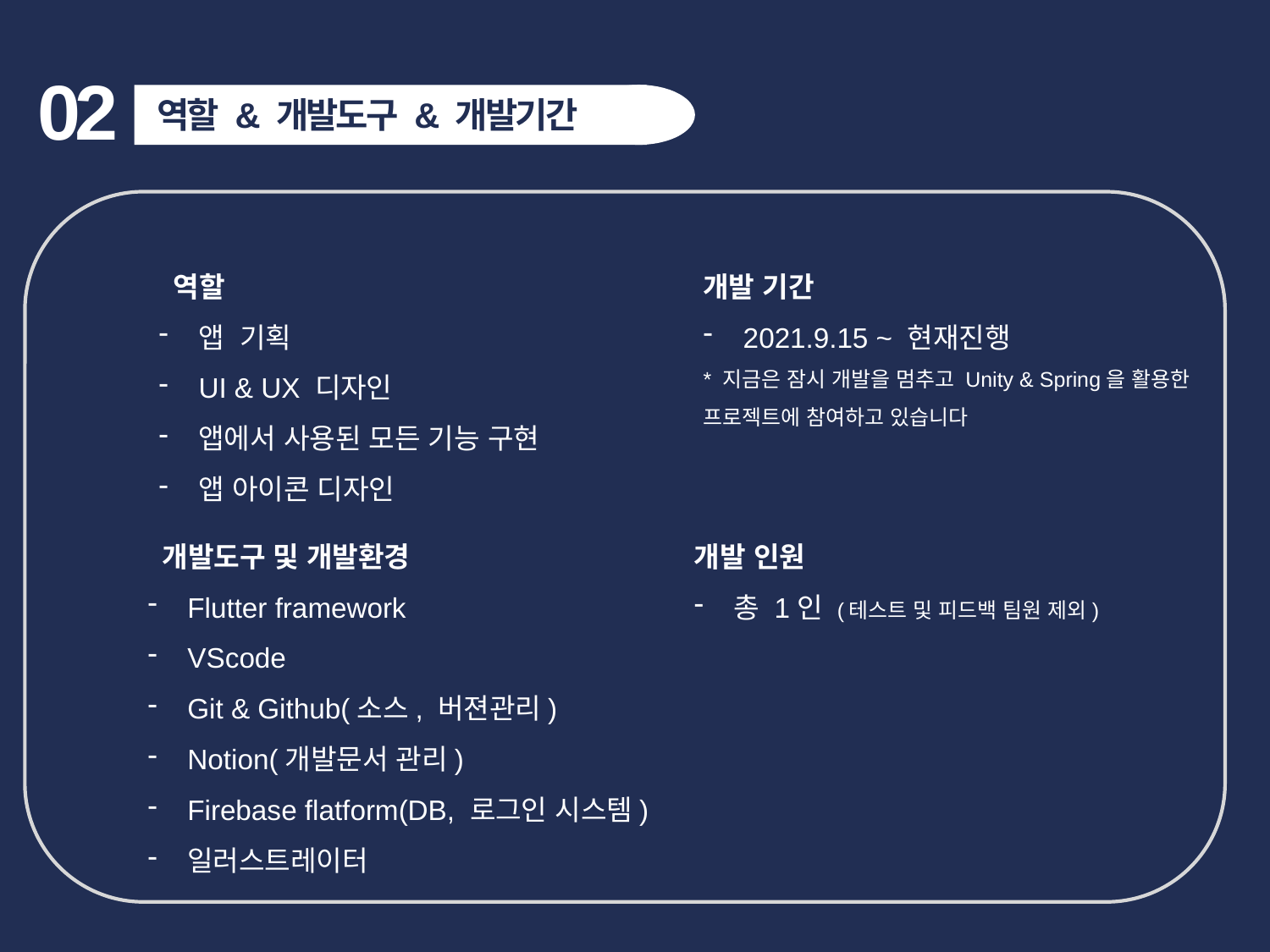

02

역할 & 개발도구 & 개발기간

 역할
앱  기획
UI & UX 디자인
앱에서 사용된 모든 기능 구현
앱 아이콘 디자인

개발 기간
2021.9.15 ~ 현재진행
* 지금은 잠시 개발을 멈추고 Unity & Spring을 활용한 프로젝트에 참여하고 있습니다

 개발도구 및 개발환경
Flutter framework
VScode
Git & Github(소스, 버젼관리)
Notion(개발문서 관리)
Firebase flatform(DB, 로그인 시스템)
일러스트레이터

개발 인원
총 1인 (테스트 및 피드백 팀원 제외)